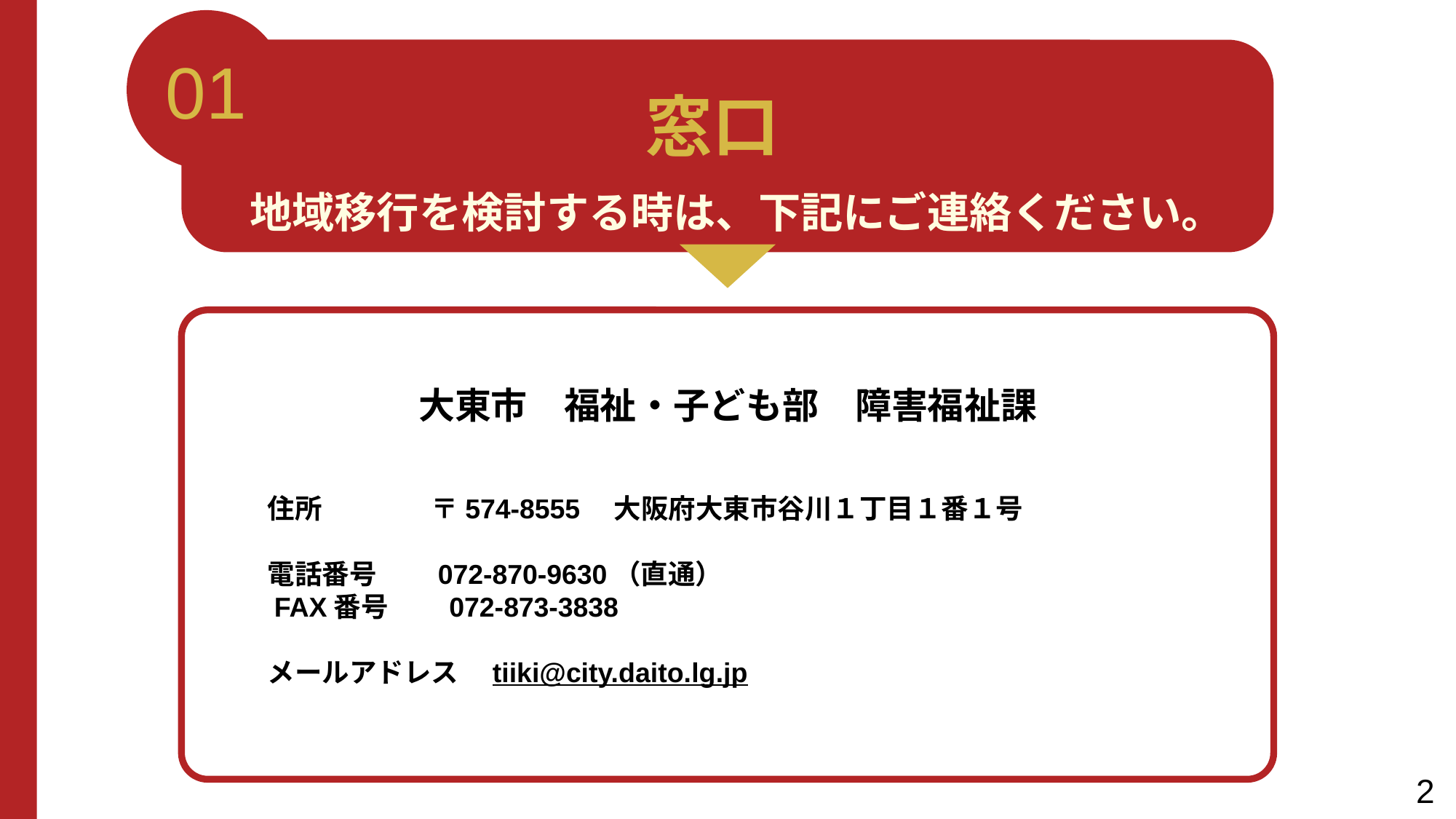

01

窓口
地域移行を検討する時は、下記にご連絡ください。

大東市　福祉・子ども部　障害福祉課

　　
　　住所　　　　〒574-8555　大阪府大東市谷川１丁目１番１号

　　電話番号　　072-870‐9630（直通）
　　FAX番号　　072-873-3838

　　メールアドレス　tiiki@city.daito.lg.jp